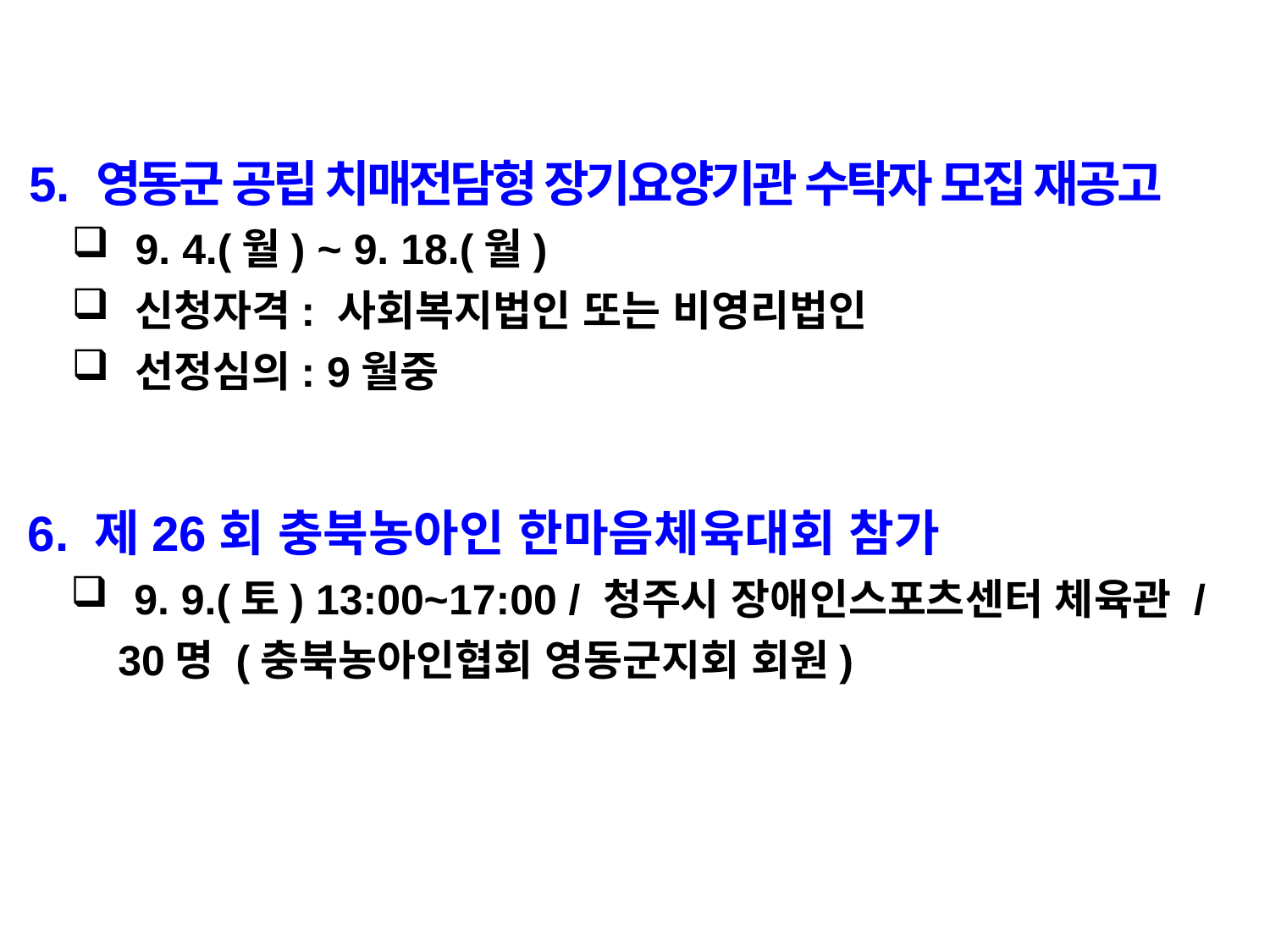

5. 영동군 공립 치매전담형 장기요양기관 수탁자 모집 재공고
9. 4.(월) ~ 9. 18.(월)
신청자격: 사회복지법인 또는 비영리법인
선정심의: 9월중
 6. 제26회 충북농아인 한마음체육대회 참가
9. 9.(토) 13:00~17:00 / 청주시 장애인스포츠센터 체육관 /
    30명 (충북농아인협회 영동군지회 회원)